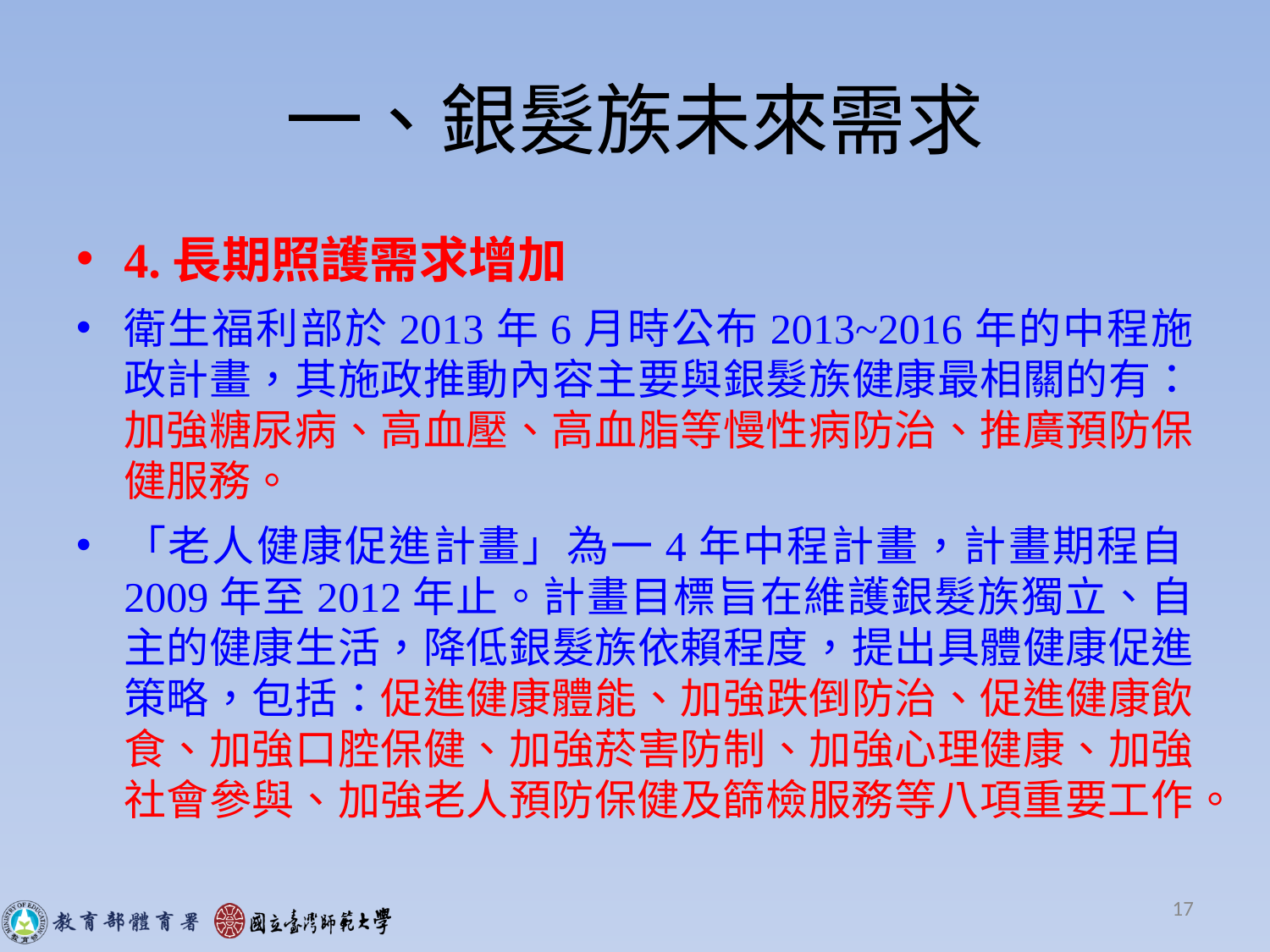

# 一、銀髮族未來需求
4.長期照護需求增加
衛生福利部於2013年6月時公布2013~2016年的中程施政計畫，其施政推動內容主要與銀髮族健康最相關的有：加強糖尿病、高血壓、高血脂等慢性病防治、推廣預防保健服務。
「老人健康促進計畫」為一4年中程計畫，計畫期程自2009年至2012年止。計畫目標旨在維護銀髮族獨立、自主的健康生活，降低銀髮族依賴程度，提出具體健康促進策略，包括：促進健康體能、加強跌倒防治、促進健康飲食、加強口腔保健、加強菸害防制、加強心理健康、加強社會參與、加強老人預防保健及篩檢服務等八項重要工作。
17